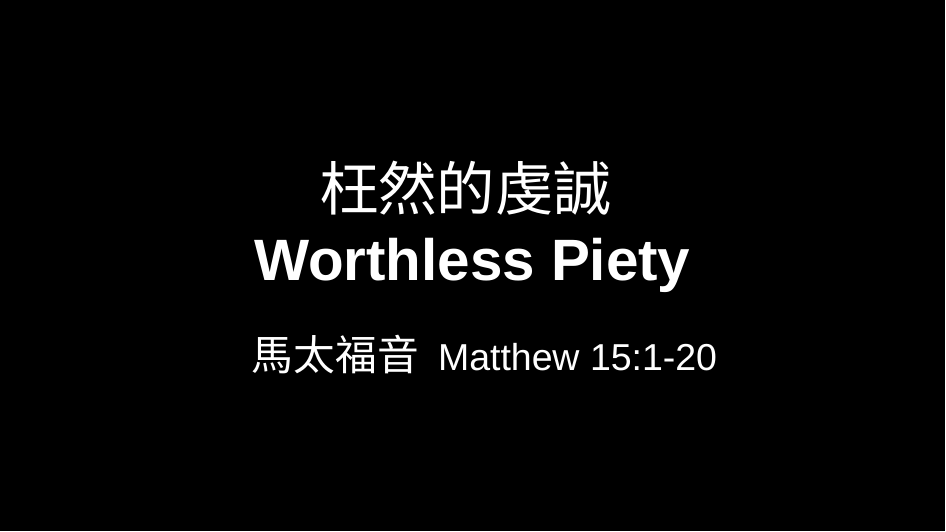

# 枉然的虔誠 Worthless Piety
馬太福音 Matthew 15:1-20